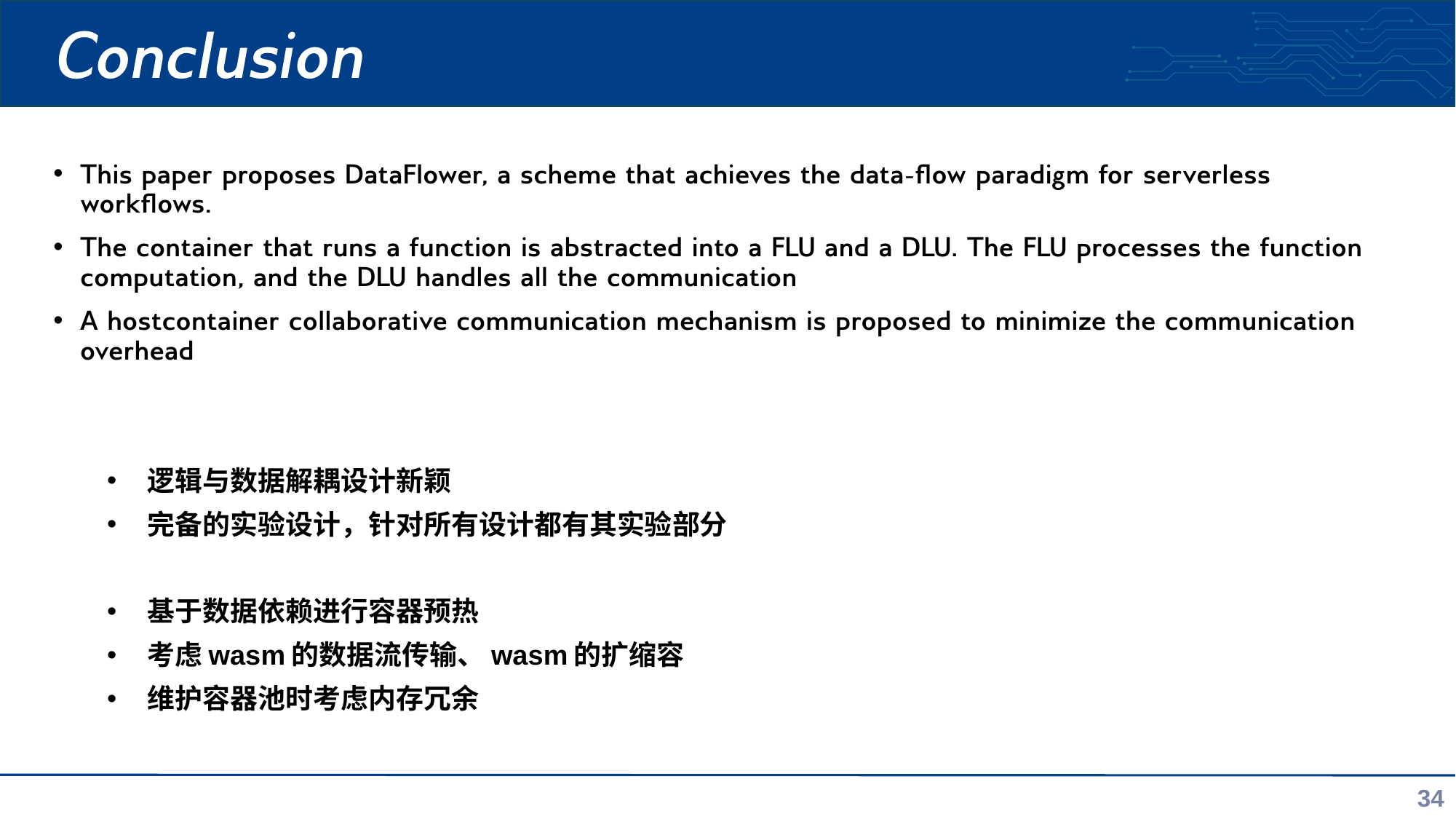

# Conclusion
This paper proposes DataFlower, a scheme that achieves the data-flow paradigm for serverless workflows.
The container that runs a function is abstracted into a FLU and a DLU. The FLU processes the function computation, and the DLU handles all the communication
A hostcontainer collaborative communication mechanism is proposed to minimize the communication overhead

逻辑与数据解耦设计新颖
完备的实验设计，针对所有设计都有其实验部分

基于数据依赖进行容器预热
考虑wasm的数据流传输、wasm的扩缩容
维护容器池时考虑内存冗余

34